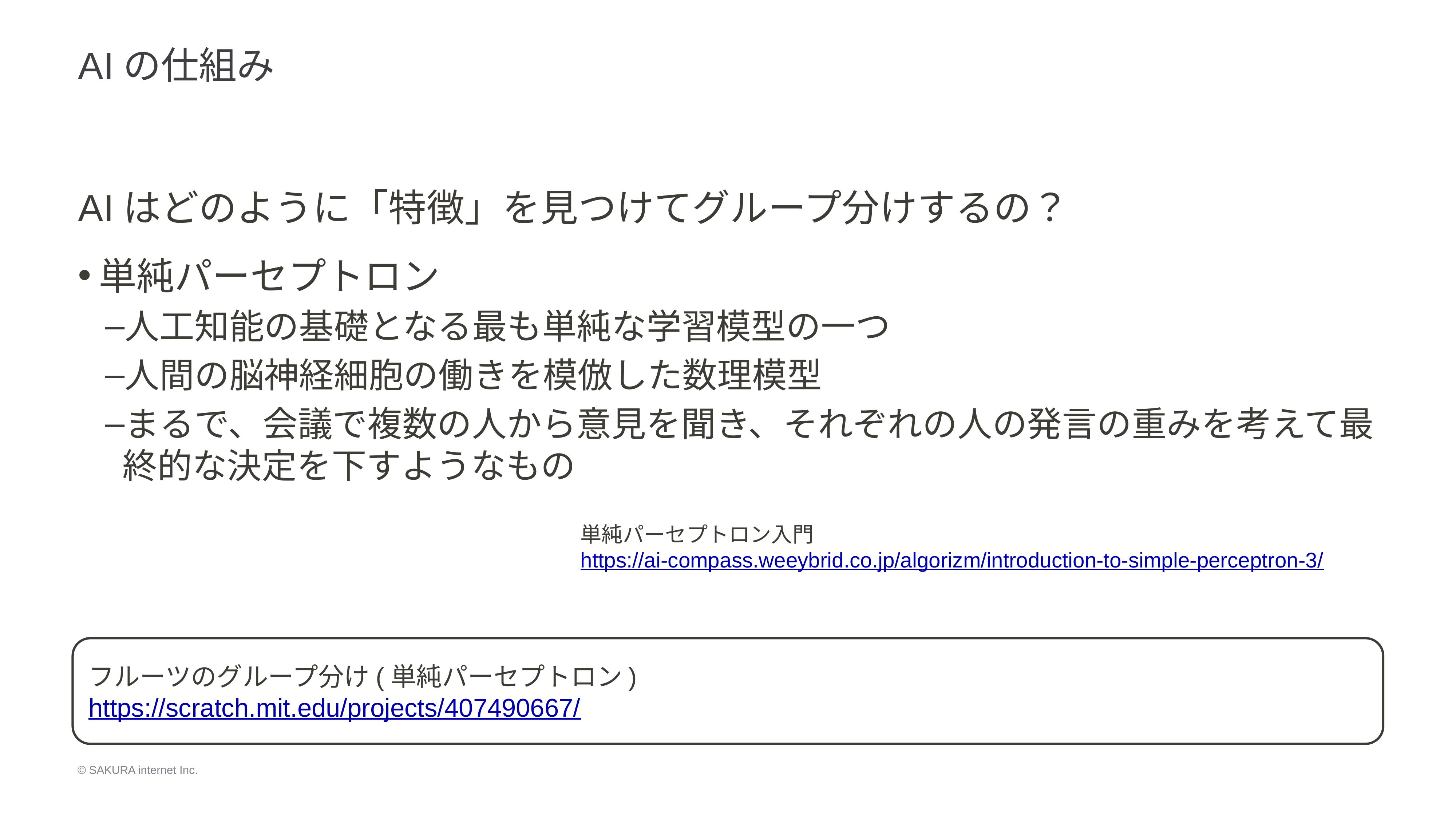

AIの仕組み
AIはどのように「特徴」を見つけてグループ分けするの？
単純パーセプトロン
人工知能の基礎となる最も単純な学習模型の一つ
人間の脳神経細胞の働きを模倣した数理模型
まるで、会議で複数の人から意見を聞き、それぞれの人の発言の重みを考えて最終的な決定を下すようなもの
単純パーセプトロン入門
https://ai-compass.weeybrid.co.jp/algorizm/introduction-to-simple-perceptron-3/
フルーツのグループ分け(単純パーセプトロン)
https://scratch.mit.edu/projects/407490667/